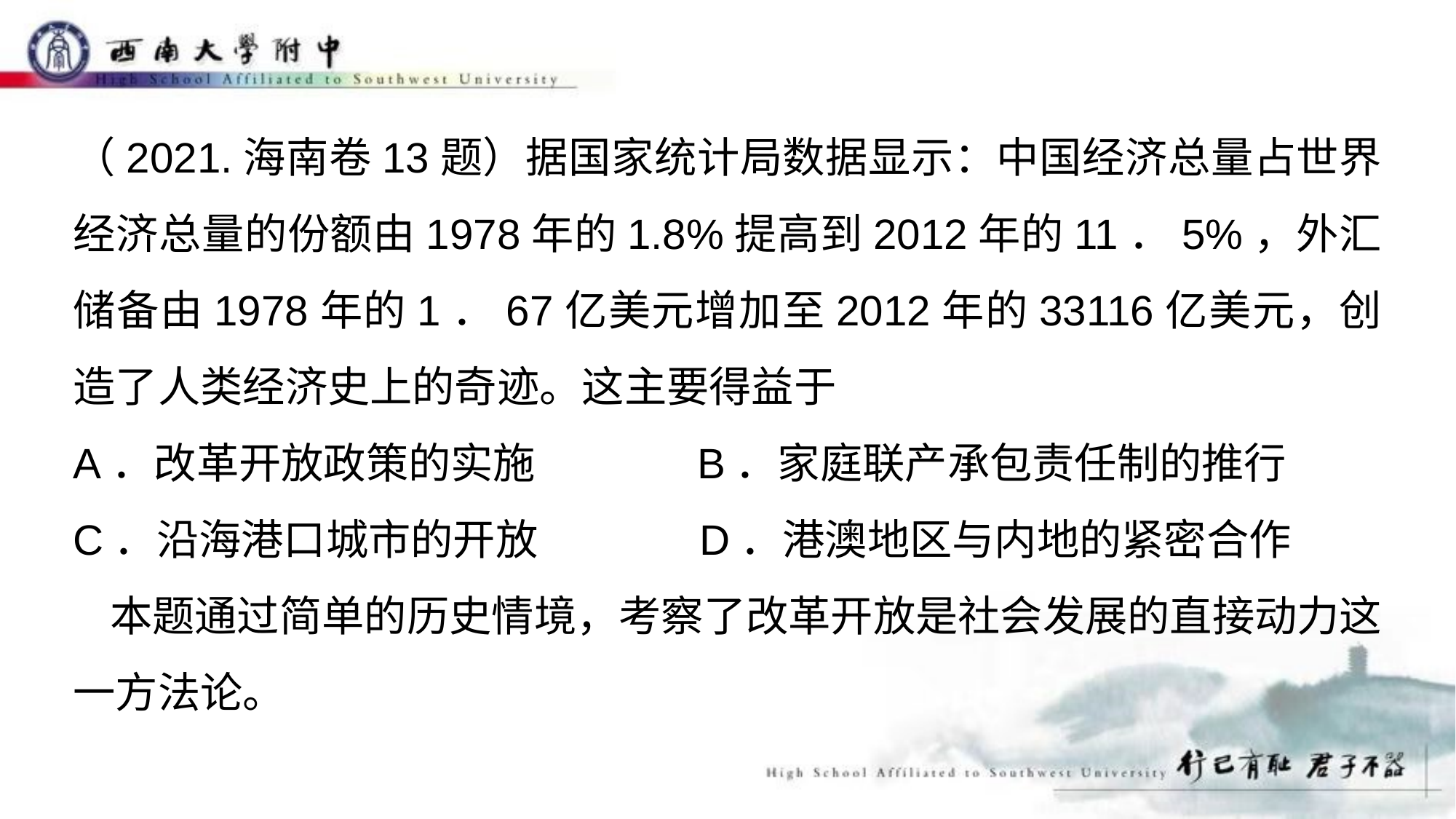

（2021.海南卷13题）据国家统计局数据显示：中国经济总量占世界经济总量的份额由1978年的1.8%提高到2012年的11．5%，外汇储备由1978年的1．67亿美元增加至2012年的33116亿美元，创造了人类经济史上的奇迹。这主要得益于
A．改革开放政策的实施                B．家庭联产承包责任制的推行
C．沿海港口城市的开放                D．港澳地区与内地的紧密合作
本题通过简单的历史情境，考察了改革开放是社会发展的直接动力这一方法论。